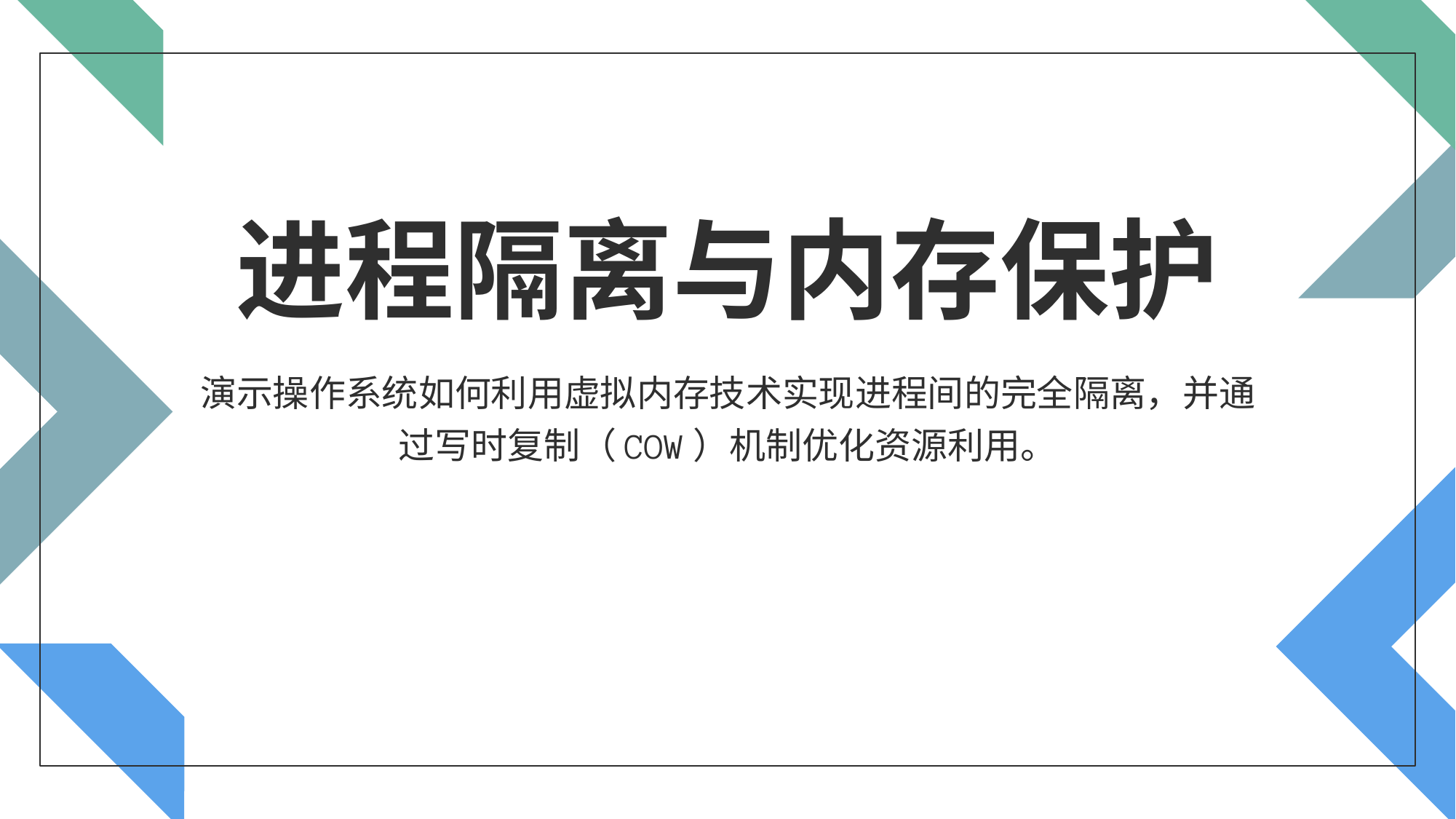

进程隔离与内存保护
演示操作系统如何利用虚拟内存技术实现进程间的完全隔离，并通过写时复制（COW）机制优化资源利用。